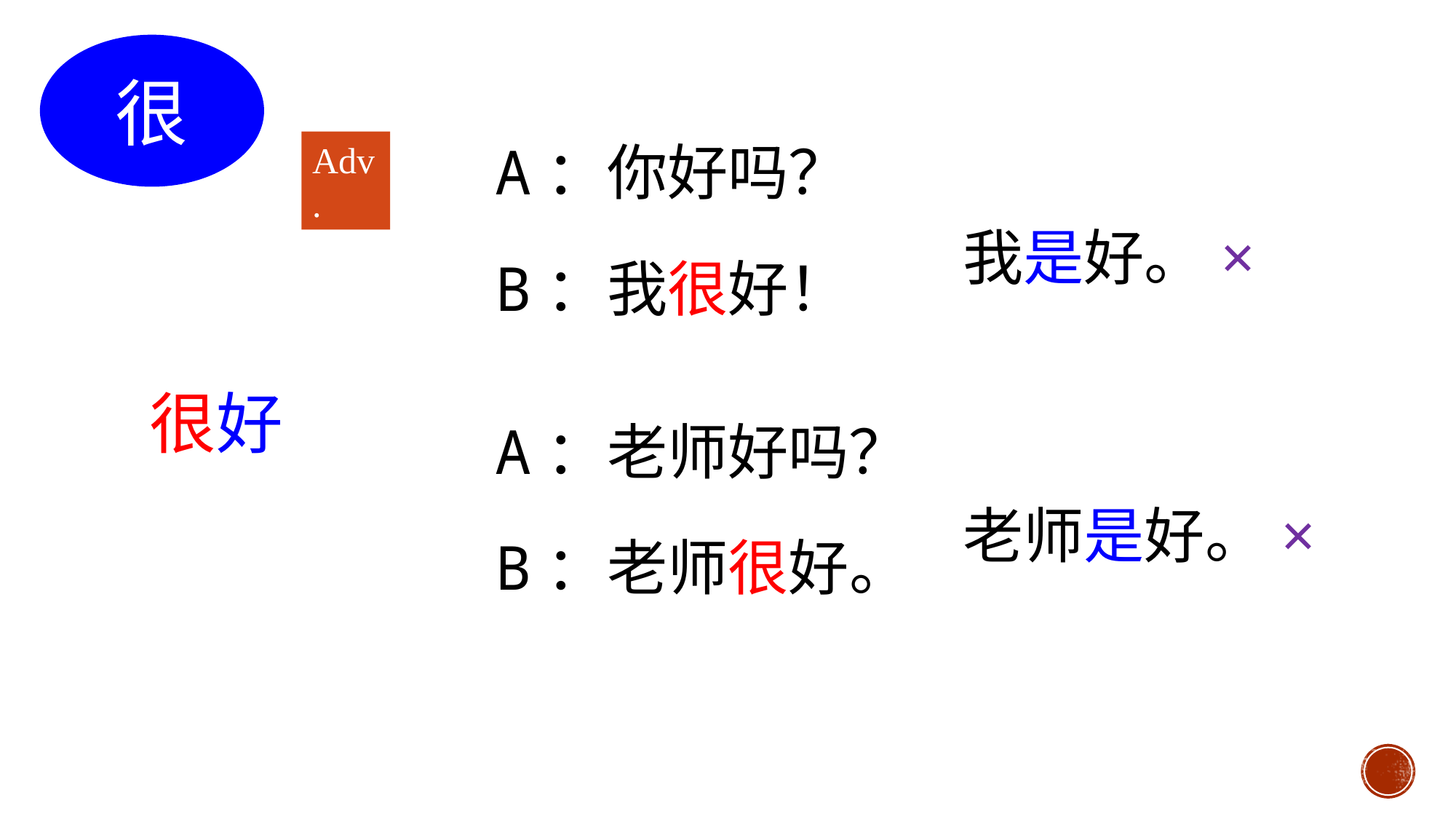

很
A：你好吗？
B：我很好！

A：老师好吗？
B：老师很好。

Adv.
我是好。×
很好

老师是好。×